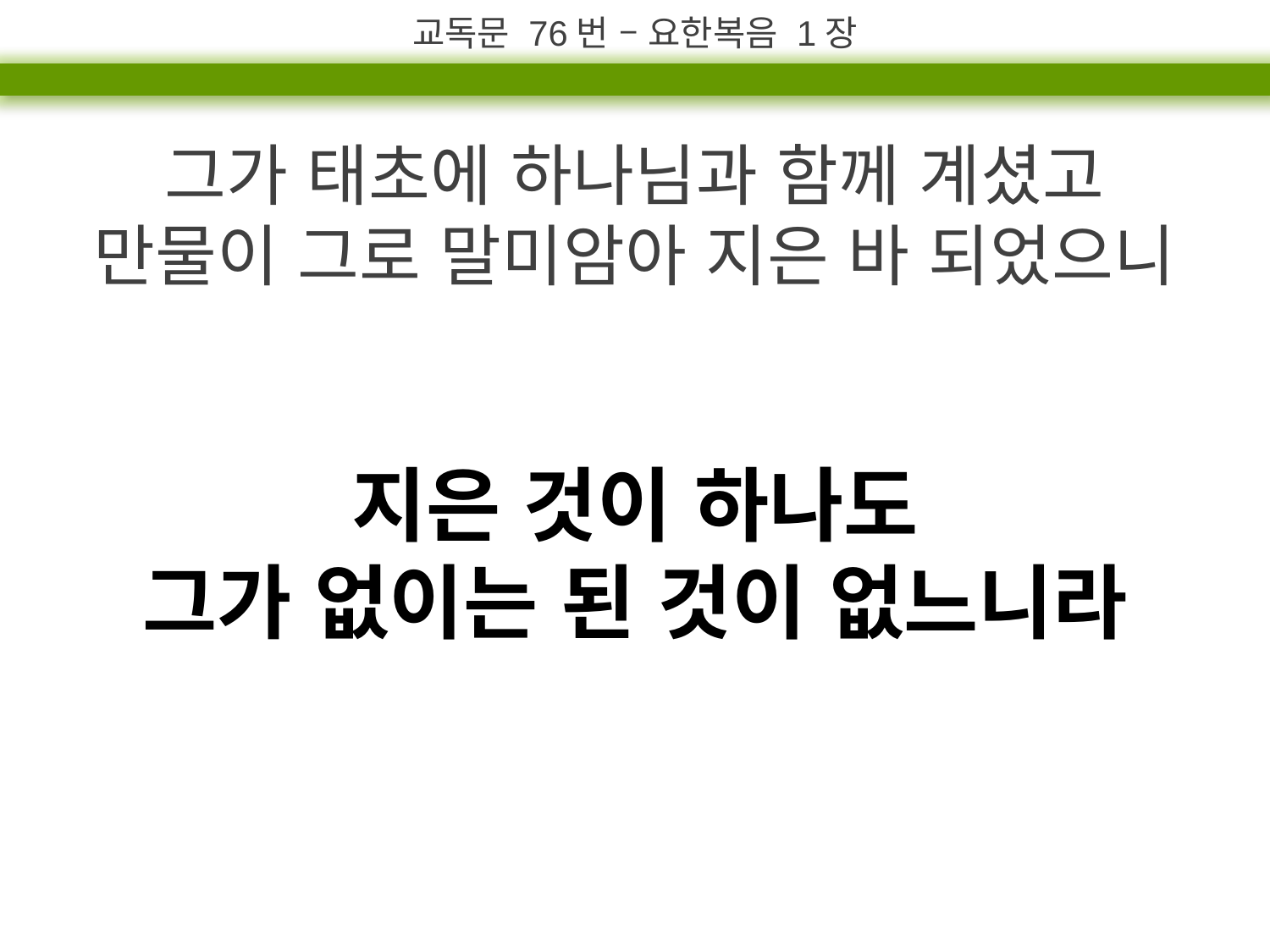

교독문 76번 – 요한복음 1장

그가 태초에 하나님과 함께 계셨고
만물이 그로 말미암아 지은 바 되었으니
지은 것이 하나도
그가 없이는 된 것이 없느니라